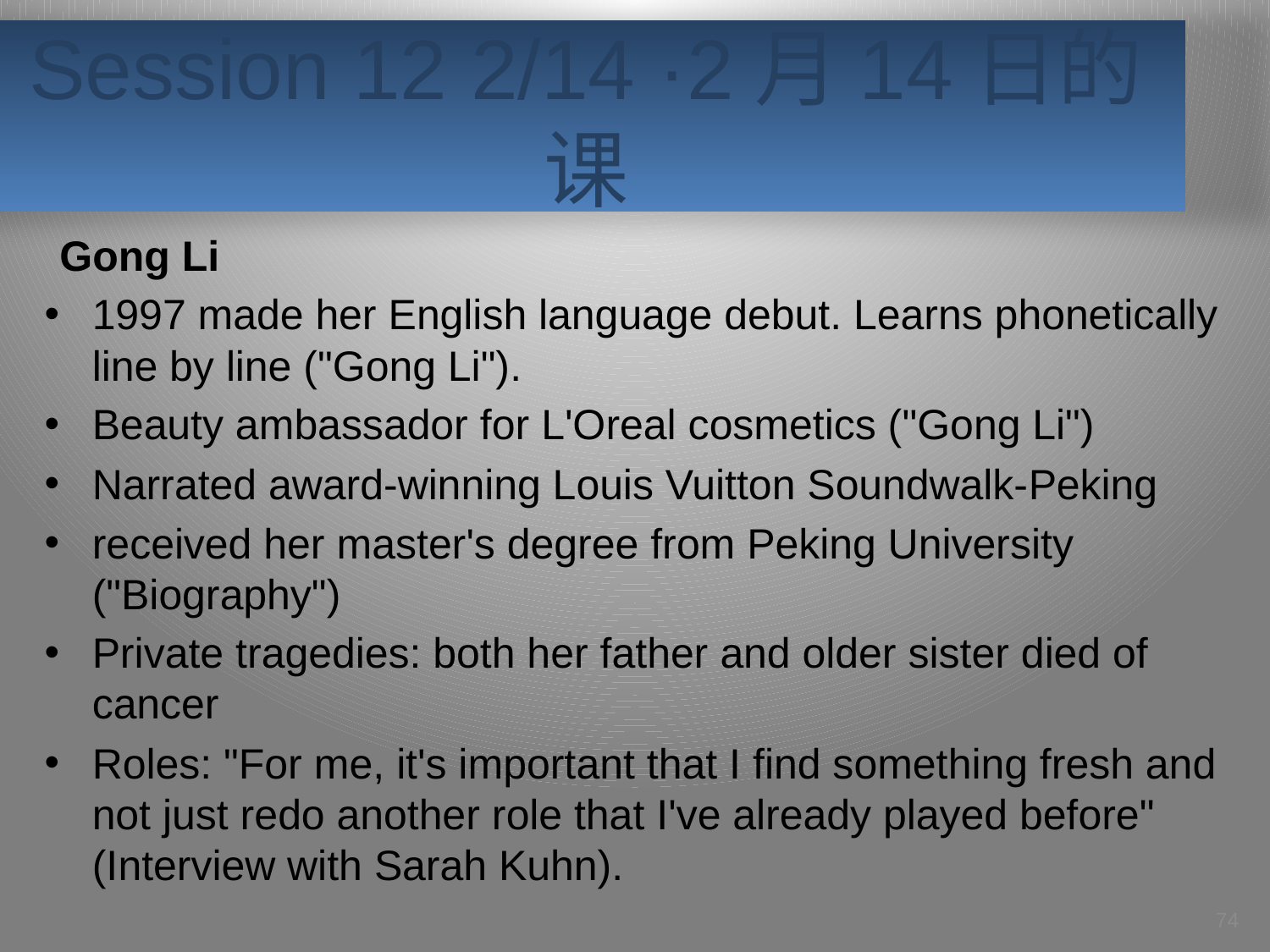

# Session 12 2/14 ·2月14日的课
Gong Li
1997 made her English language debut. Learns phonetically line by line ("Gong Li").
Beauty ambassador for L'Oreal cosmetics ("Gong Li")
Narrated award-winning Louis Vuitton Soundwalk-Peking
received her master's degree from Peking University ("Biography")
Private tragedies: both her father and older sister died of cancer
Roles: "For me, it's important that I find something fresh and not just redo another role that I've already played before" (Interview with Sarah Kuhn).
74